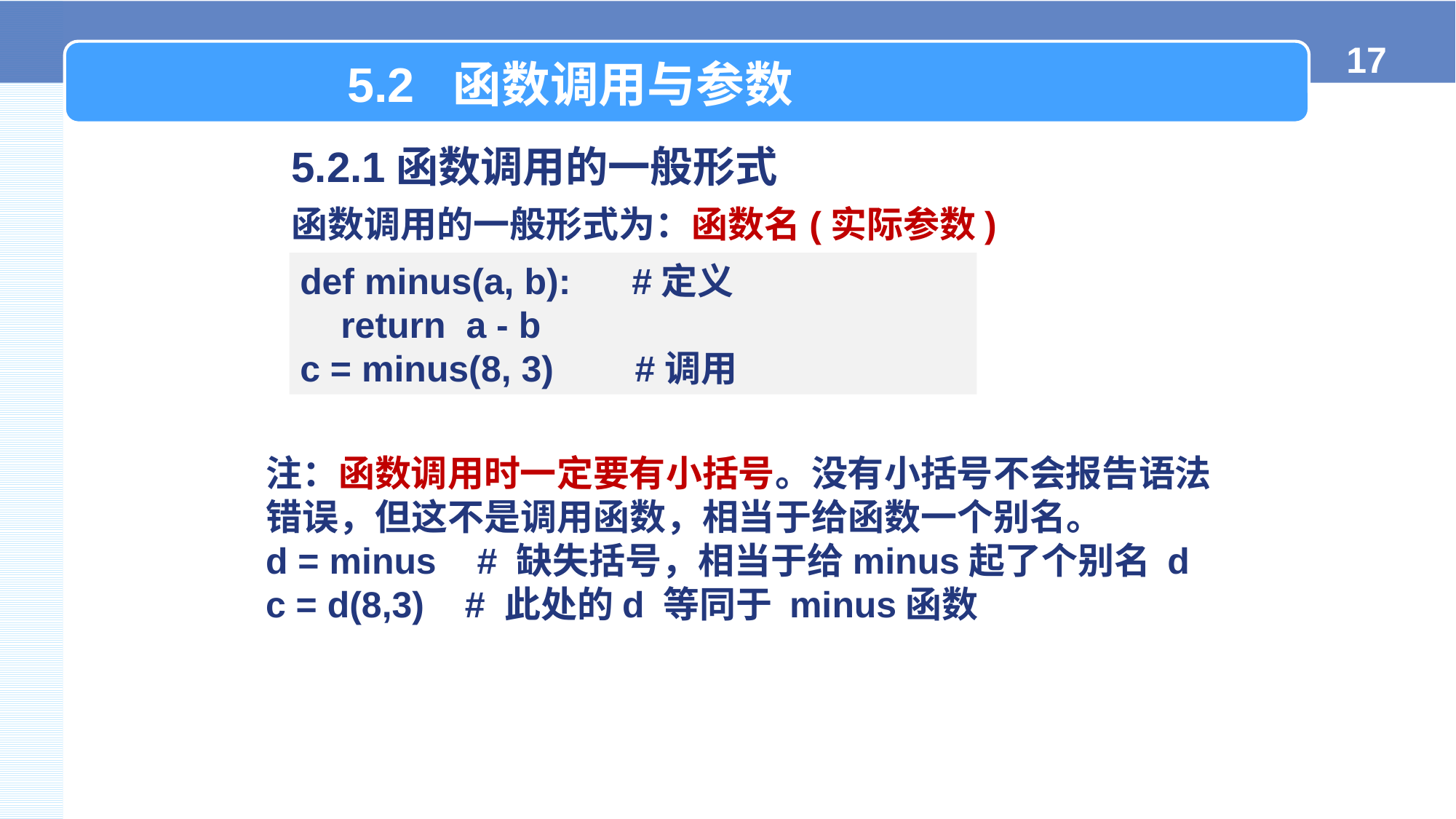

5.2  函数调用与参数
5.2.1函数调用的一般形式
函数调用的一般形式为：函数名(实际参数)
def minus(a, b):      #定义
    return  a - b
c = minus(8, 3)        #调用
注：函数调用时一定要有小括号。没有小括号不会报告语法错误，但这不是调用函数，相当于给函数一个别名。
d = minus    # 缺失括号，相当于给minus起了个别名 d
c = d(8,3)    # 此处的d 等同于 minus函数